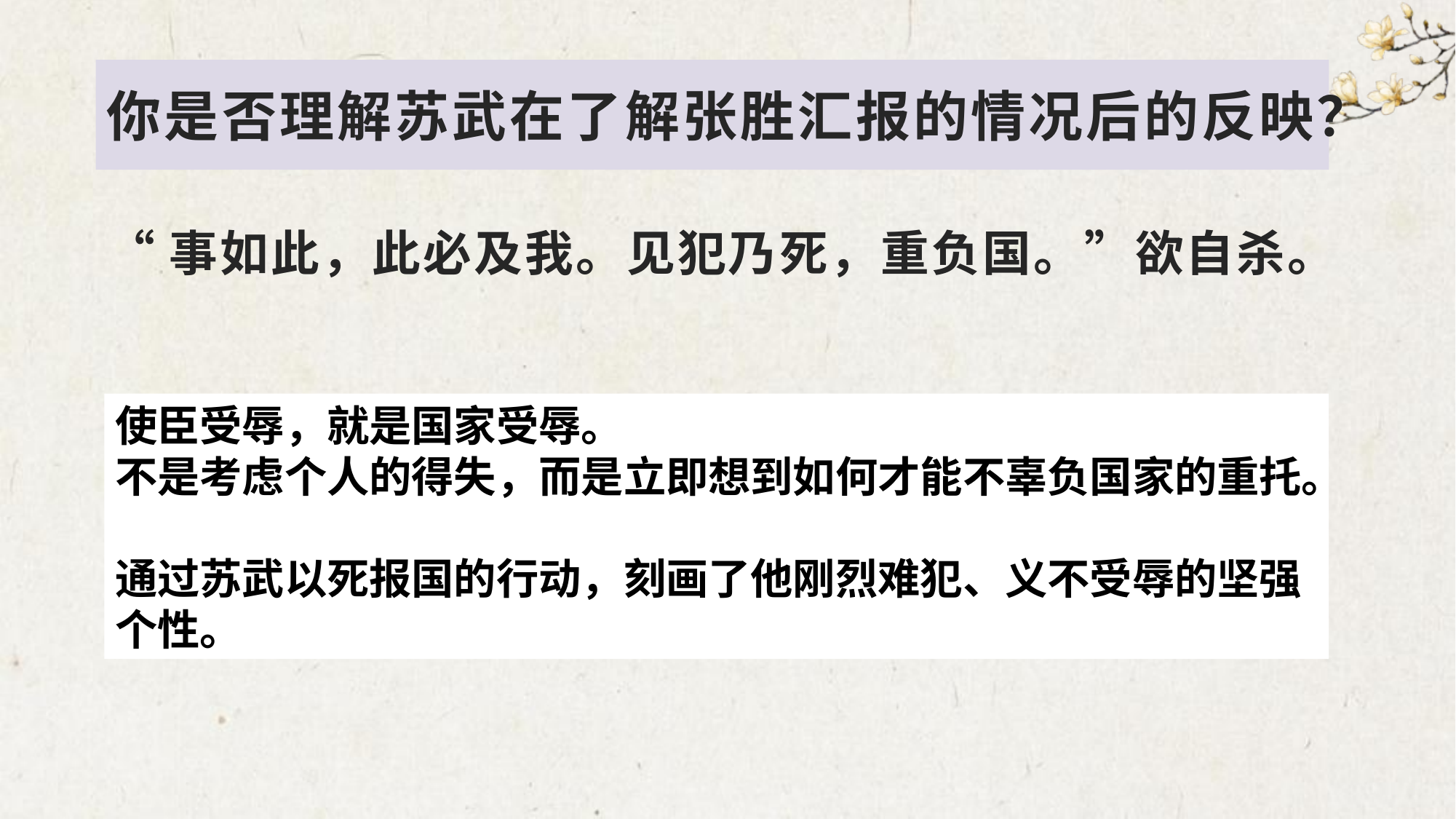

# 你是否理解苏武在了解张胜汇报的情况后的反映？
“事如此，此必及我。见犯乃死，重负国。”欲自杀。
使臣受辱，就是国家受辱。
不是考虑个人的得失，而是立即想到如何才能不辜负国家的重托。
通过苏武以死报国的行动，刻画了他刚烈难犯、义不受辱的坚强个性。